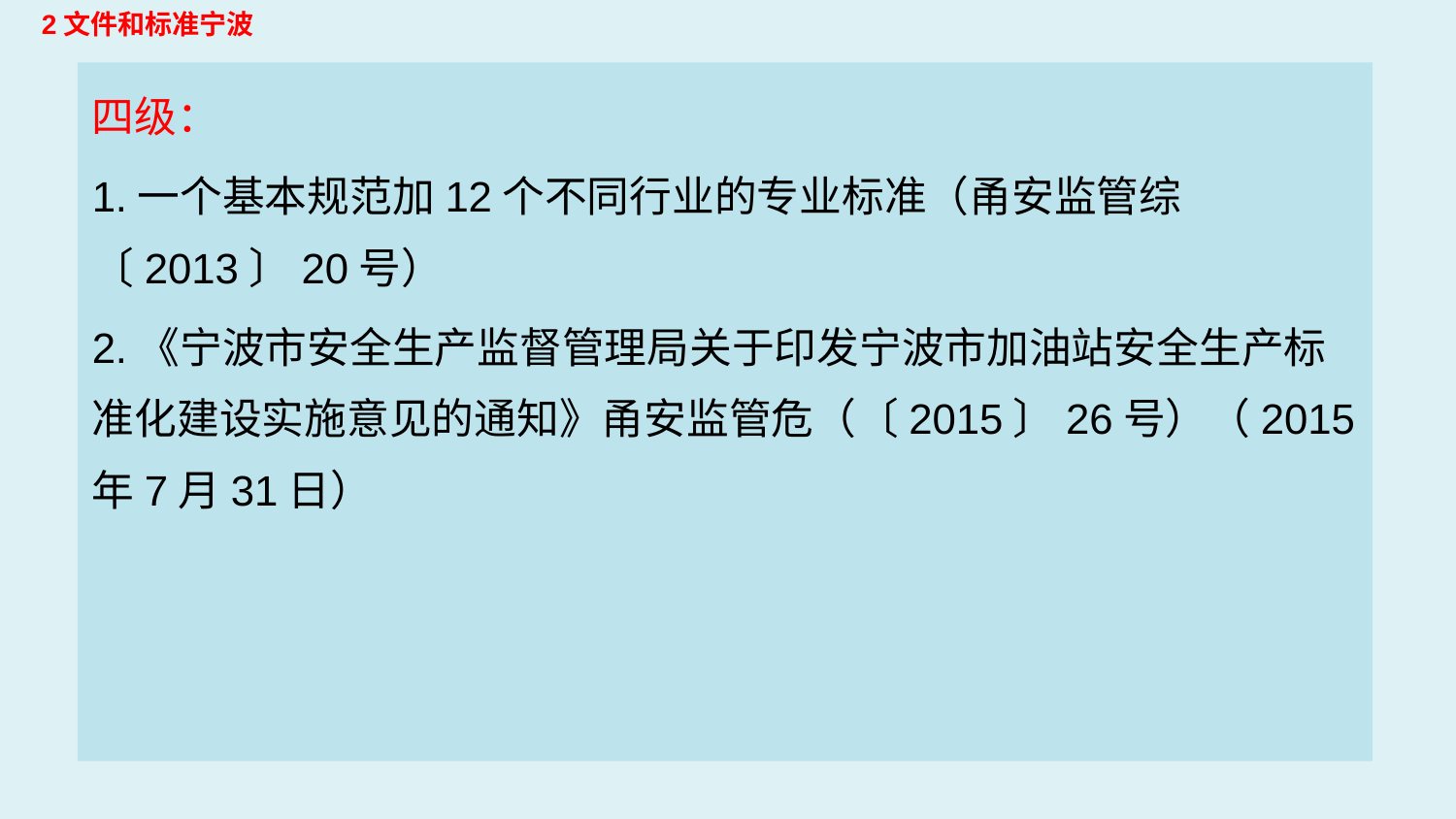

2文件和标准宁波
四级：
1.一个基本规范加12个不同行业的专业标准（甬安监管综〔2013〕20号）
2.《宁波市安全生产监督管理局关于印发宁波市加油站安全生产标准化建设实施意见的通知》甬安监管危（〔2015〕26号）（2015年7月31日）